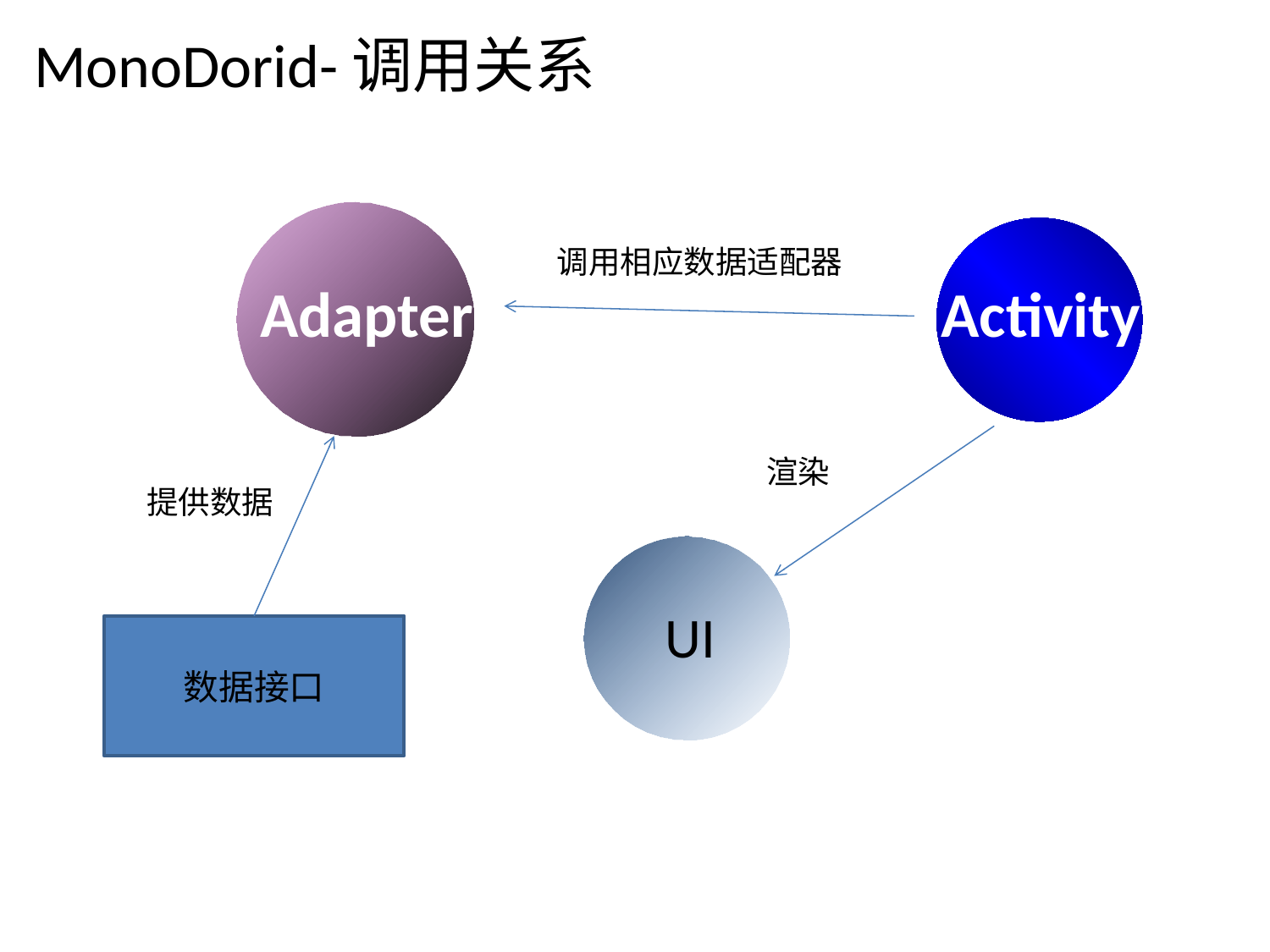

# MonoDorid-调用关系

调用相应数据适配器
Adapter
Activity
渲染
提供数据

UI
数据接口